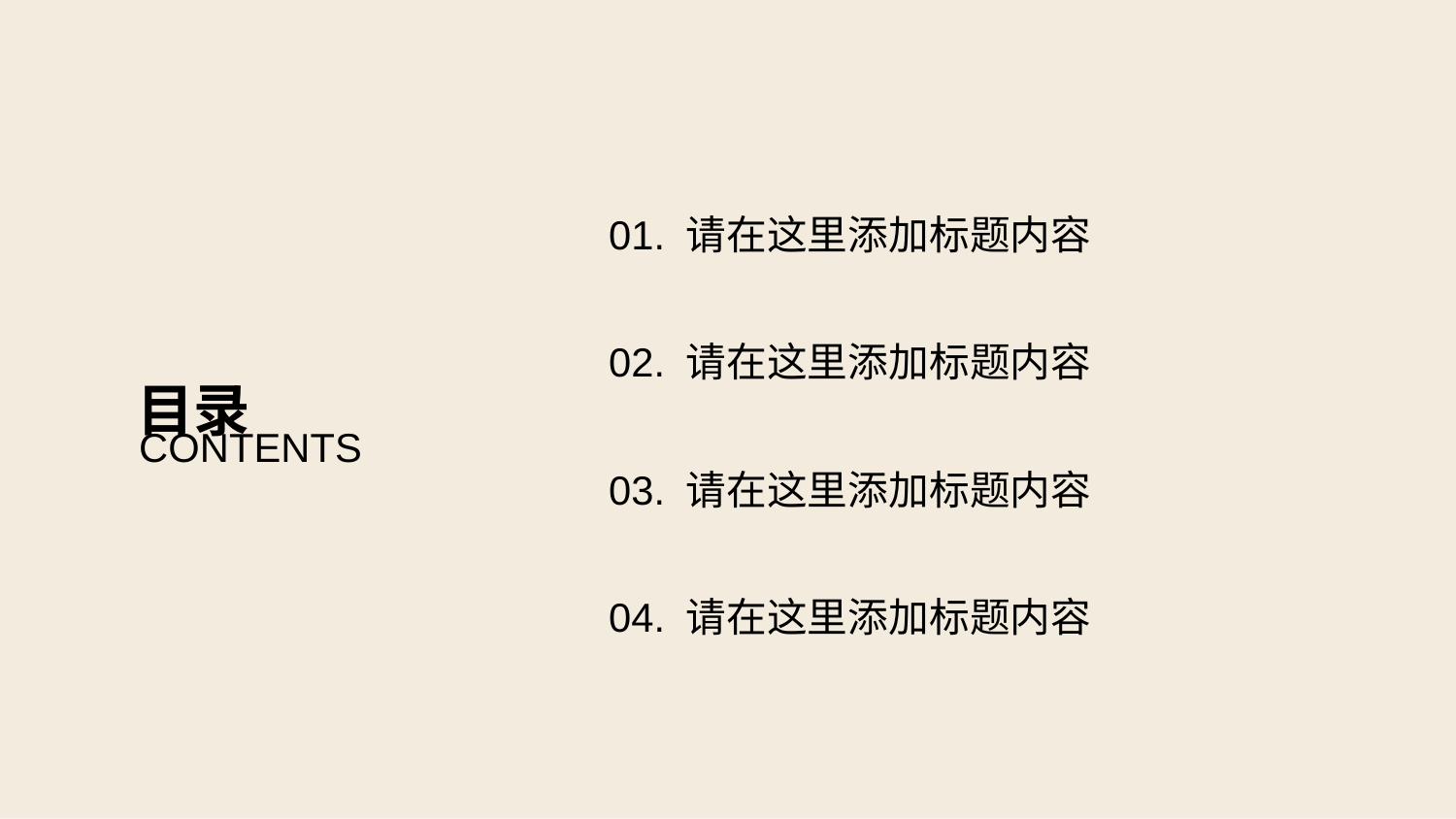

01. 请在这里添加标题内容
02. 请在这里添加标题内容
目录
CONTENTS
03. 请在这里添加标题内容
04. 请在这里添加标题内容